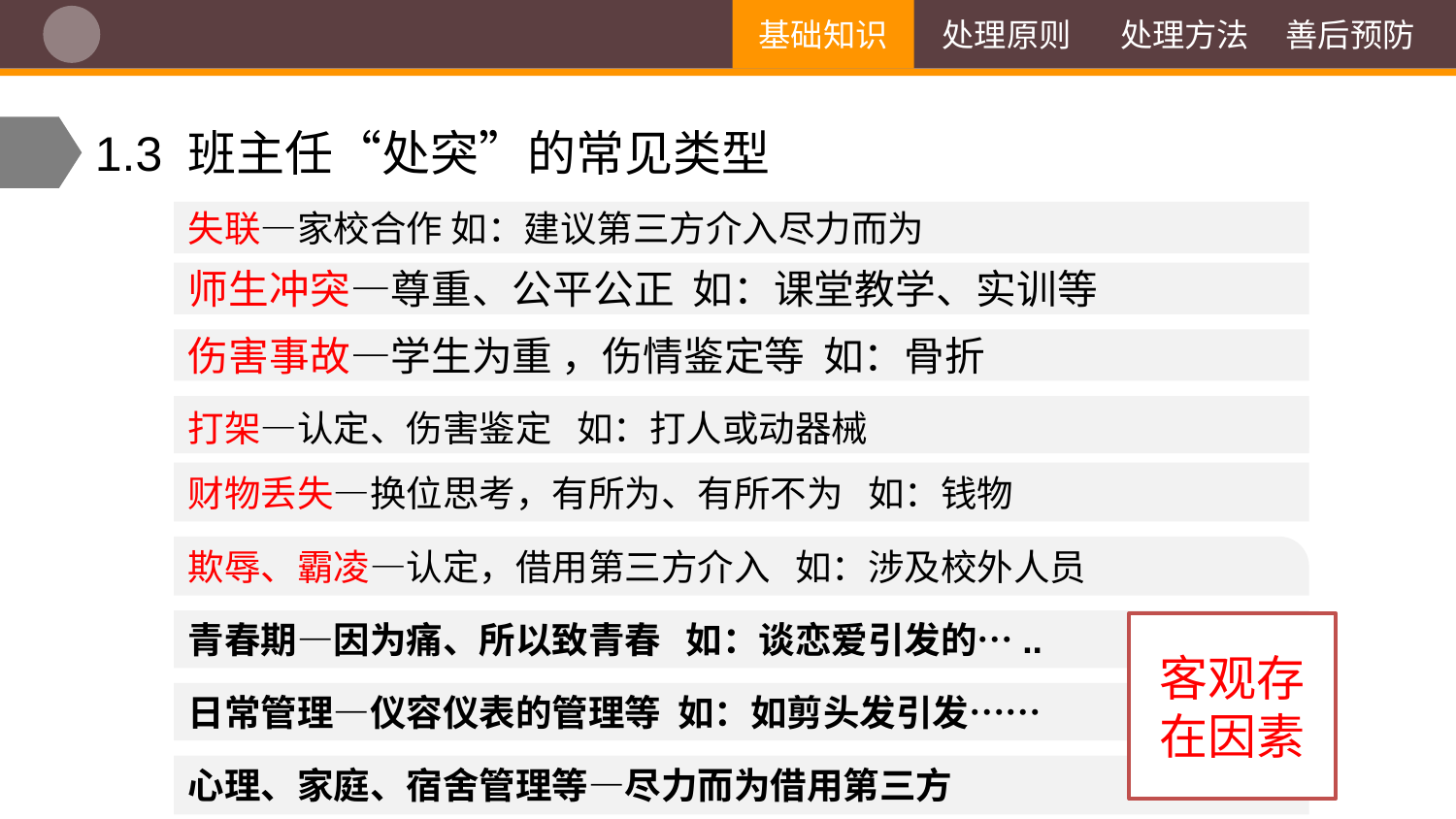

基础知识
处理原则
处理方法
善后预防

1.3 班主任“处突”的常见类型

失联—家校合作 如：建议第三方介入尽力而为
师生冲突—尊重、公平公正  如：课堂教学、实训等
伤害事故—学生为重 ，伤情鉴定等  如：骨折
打架—认定、伤害鉴定   如：打人或动器械
打架—认定、伤害鉴定   如：打人或动器械
财物丢失—换位思考，有所为、有所不为   如：钱物
欺辱、霸凌—认定，借用第三方介入   如：涉及校外人员
青春期—因为痛、所以致青春   如：谈恋爱引发的…..
客观存在因素
日常管理—仪容仪表的管理等  如：如剪头发引发……
心理、家庭、宿舍管理等—尽力而为借用第三方